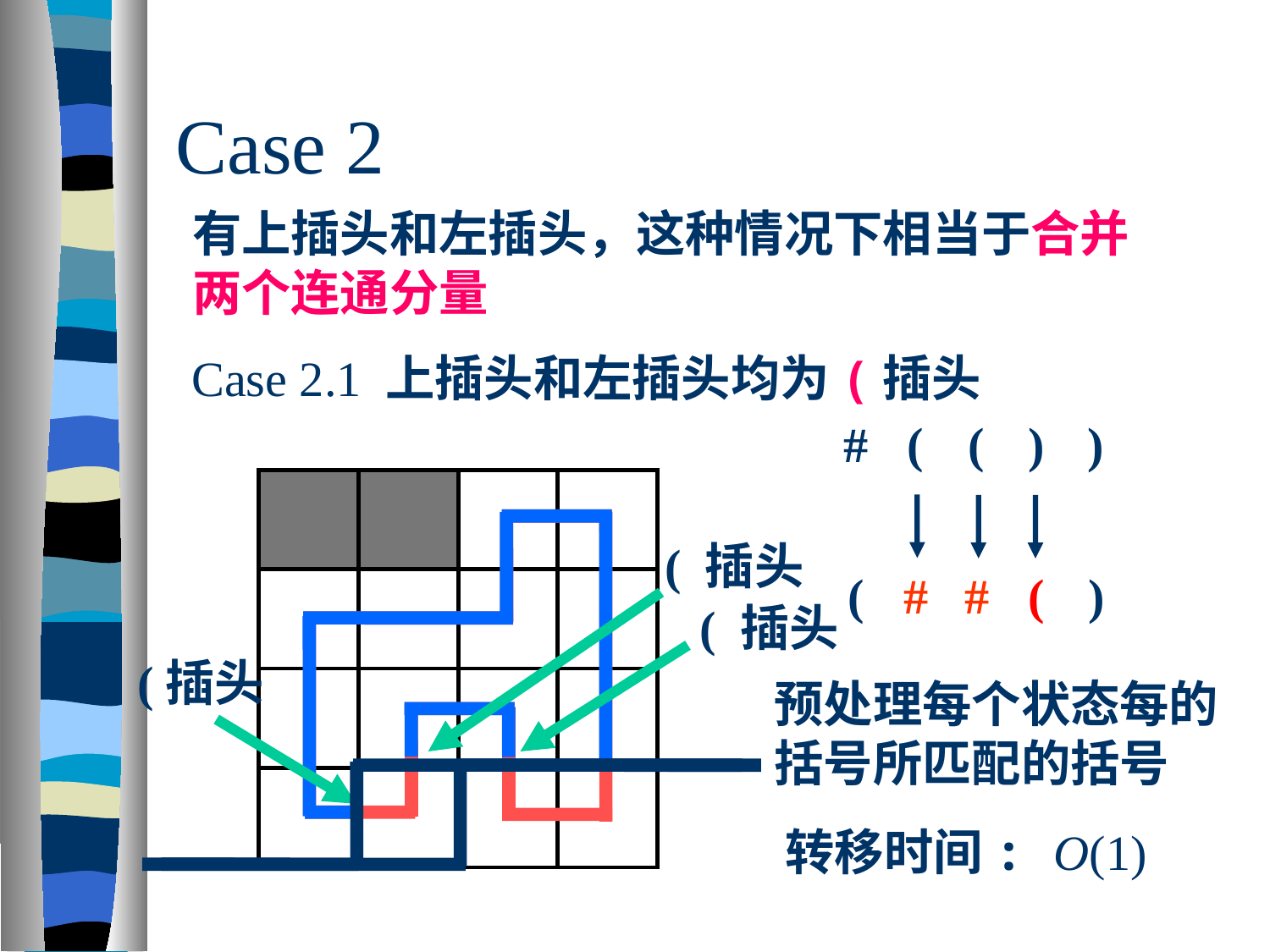

# Case 2
有上插头和左插头，这种情况下相当于合并两个连通分量
Case 2.1 上插头和左插头均为(插头
#
(
(
)
)

 ( 插头
(
#
#
(
)
 ( 插头

(插头

预处理每个状态每的括号所匹配的括号

转移时间: O(1)